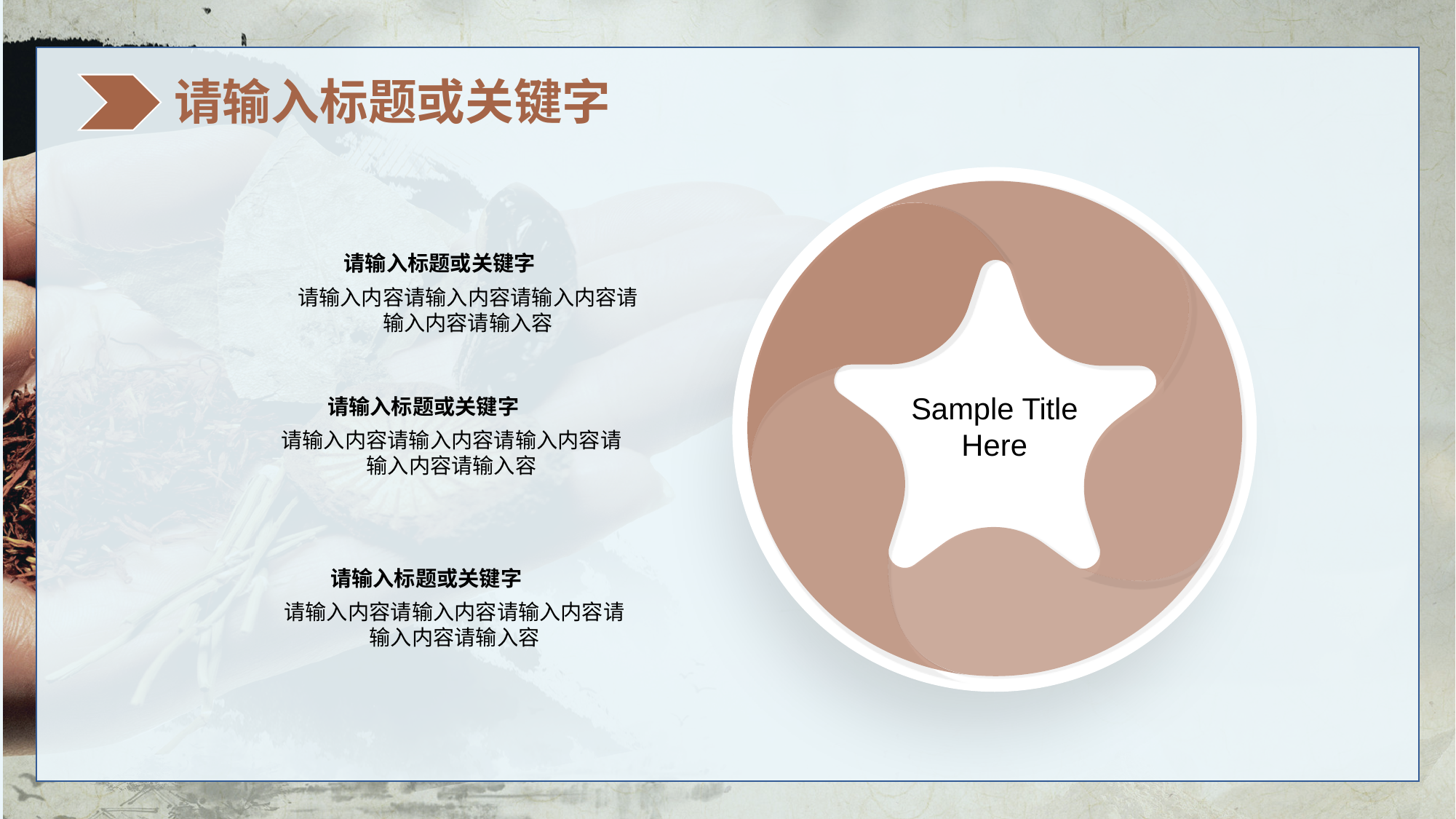

请输入标题或关键字

Sample Title
Here

请输入标题或关键字

请输入内容请输入内容请输入内容请输入内容请输入容

请输入标题或关键字
请输入内容请输入内容请输入内容请输入内容请输入容

请输入标题或关键字
请输入内容请输入内容请输入内容请输入内容请输入容